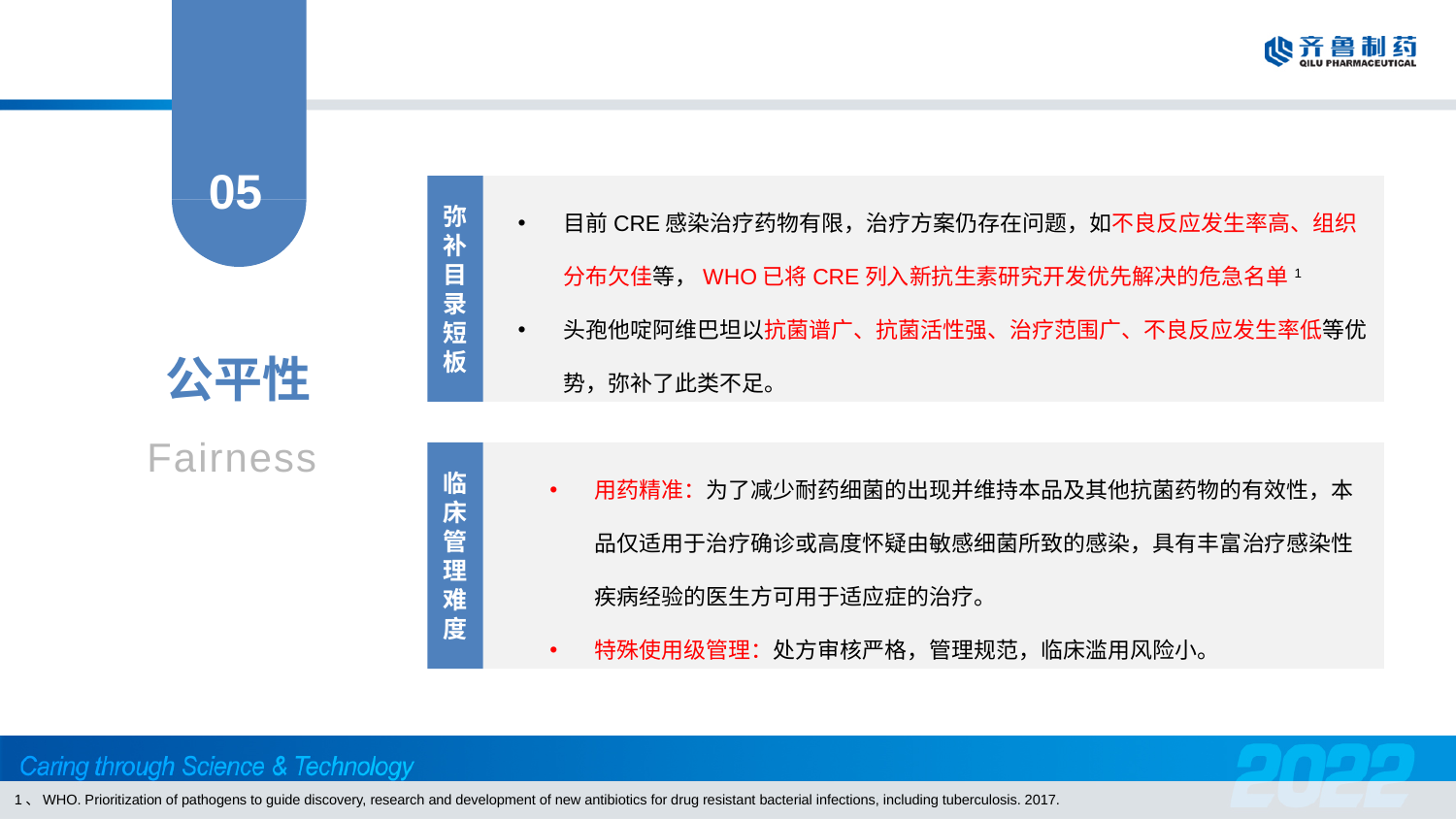

05
弥补目录短板
目前CRE感染治疗药物有限，治疗方案仍存在问题，如不良反应发生率高、组织分布欠佳等，WHO已将CRE列入新抗生素研究开发优先解决的危急名单1
头孢他啶阿维巴坦以抗菌谱广、抗菌活性强、治疗范围广、不良反应发生率低等优势，弥补了此类不足。
公平性
Fairness
临床管理难度
用药精准：为了减少耐药细菌的出现并维持本品及其他抗菌药物的有效性，本品仅适用于治疗确诊或高度怀疑由敏感细菌所致的感染，具有丰富治疗感染性疾病经验的医生方可用于适应症的治疗。
特殊使用级管理：处方审核严格，管理规范，临床滥用风险小。
1、WHO. Prioritization of pathogens to guide discovery, research and development of new antibiotics for drug resistant bacterial infections, including tuberculosis. 2017.